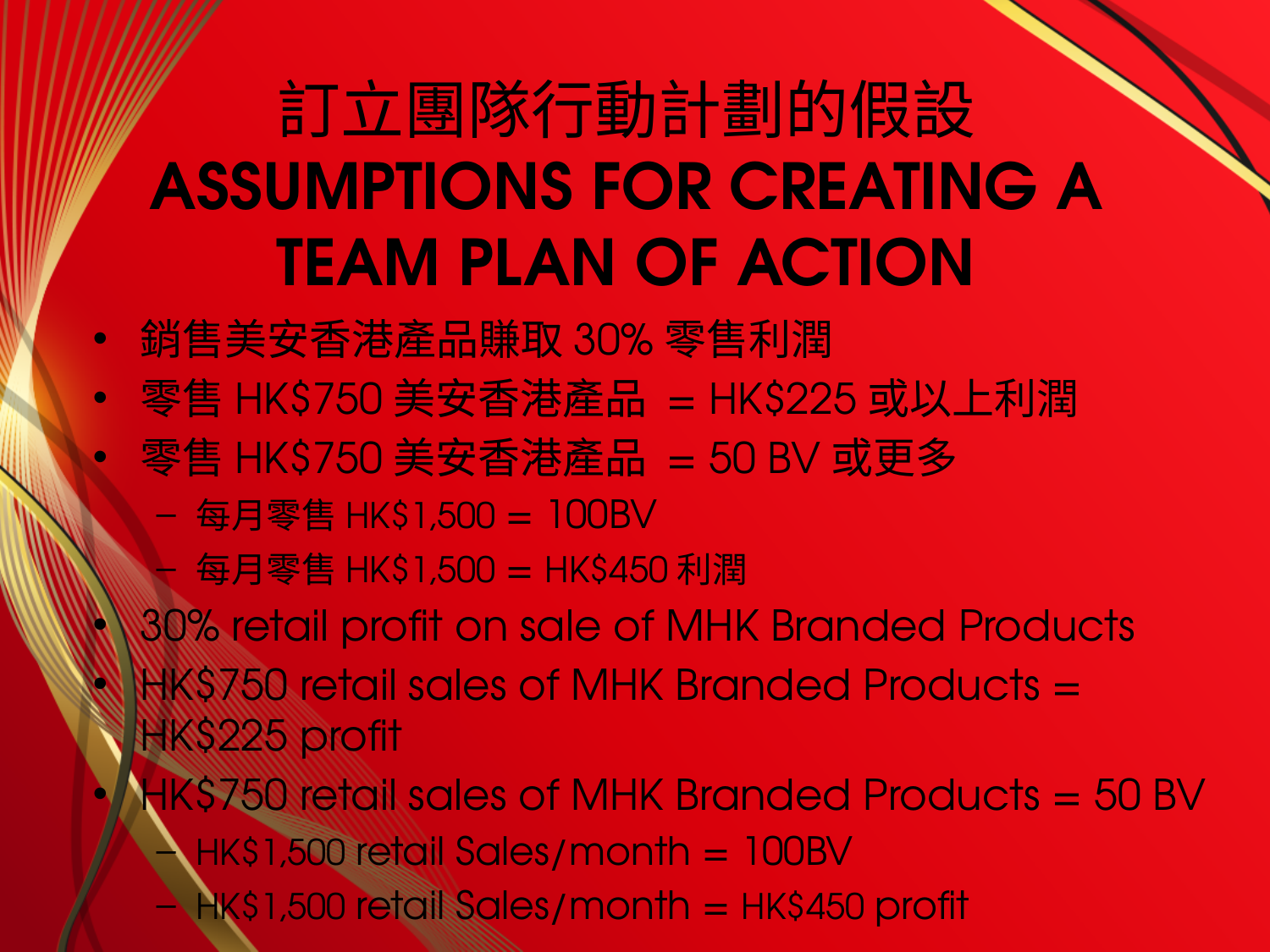

# 訂立團隊行動計劃的假設 Assumptions for creating a Team Plan of action
銷售美安香港產品賺取30%零售利潤
零售HK$750美安香港產品 = HK$225或以上利潤
零售HK$750美安香港產品 = 50 BV或更多
每月零售HK$1,500 = 100BV
每月零售HK$1,500 = HK$450利潤
30% retail profit on sale of MHK Branded Products
HK$750 retail sales of MHK Branded Products =
HK$225 profit
HK$750 retail sales of MHK Branded Products = 50 BV
HK$1,500 retail Sales/month = 100BV
HK$1,500 retail Sales/month = HK$450 profit